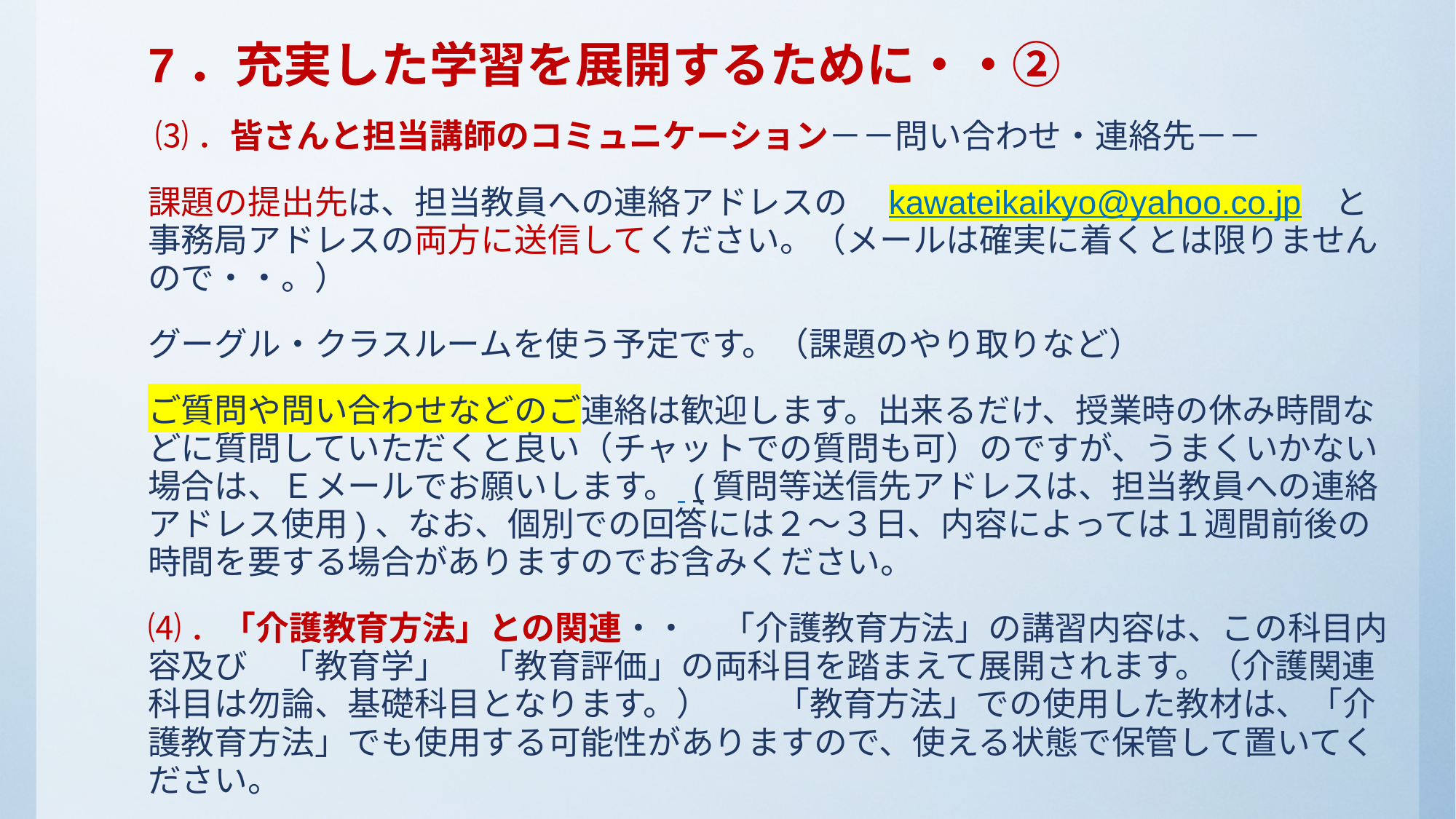

# 7．充実した学習を展開するために・・②
 ⑶．皆さんと担当講師のコミュニケーション－－問い合わせ・連絡先－－
課題の提出先は、担当教員への連絡アドレスの　kawateikaikyo@yahoo.co.jp　と事務局アドレスの両方に送信してください。（メールは確実に着くとは限りませんので・・。）
グーグル・クラスルームを使う予定です。（課題のやり取りなど）
ご質問や問い合わせなどのご連絡は歓迎します。出来るだけ、授業時の休み時間などに質問していただくと良い（チャットでの質問も可）のですが、うまくいかない場合は、Ｅメールでお願いします。 (質問等送信先アドレスは、担当教員への連絡アドレス使用)、なお、個別での回答には２～３日、内容によっては１週間前後の時間を要する場合がありますのでお含みください。
⑷．「介護教育方法」との関連・・　「介護教育方法」の講習内容は、この科目内容及び　「教育学」　「教育評価」の両科目を踏まえて展開されます。（介護関連科目は勿論、基礎科目となります。）　　「教育方法」での使用した教材は、「介護教育方法」でも使用する可能性がありますので、使える状態で保管して置いてください。